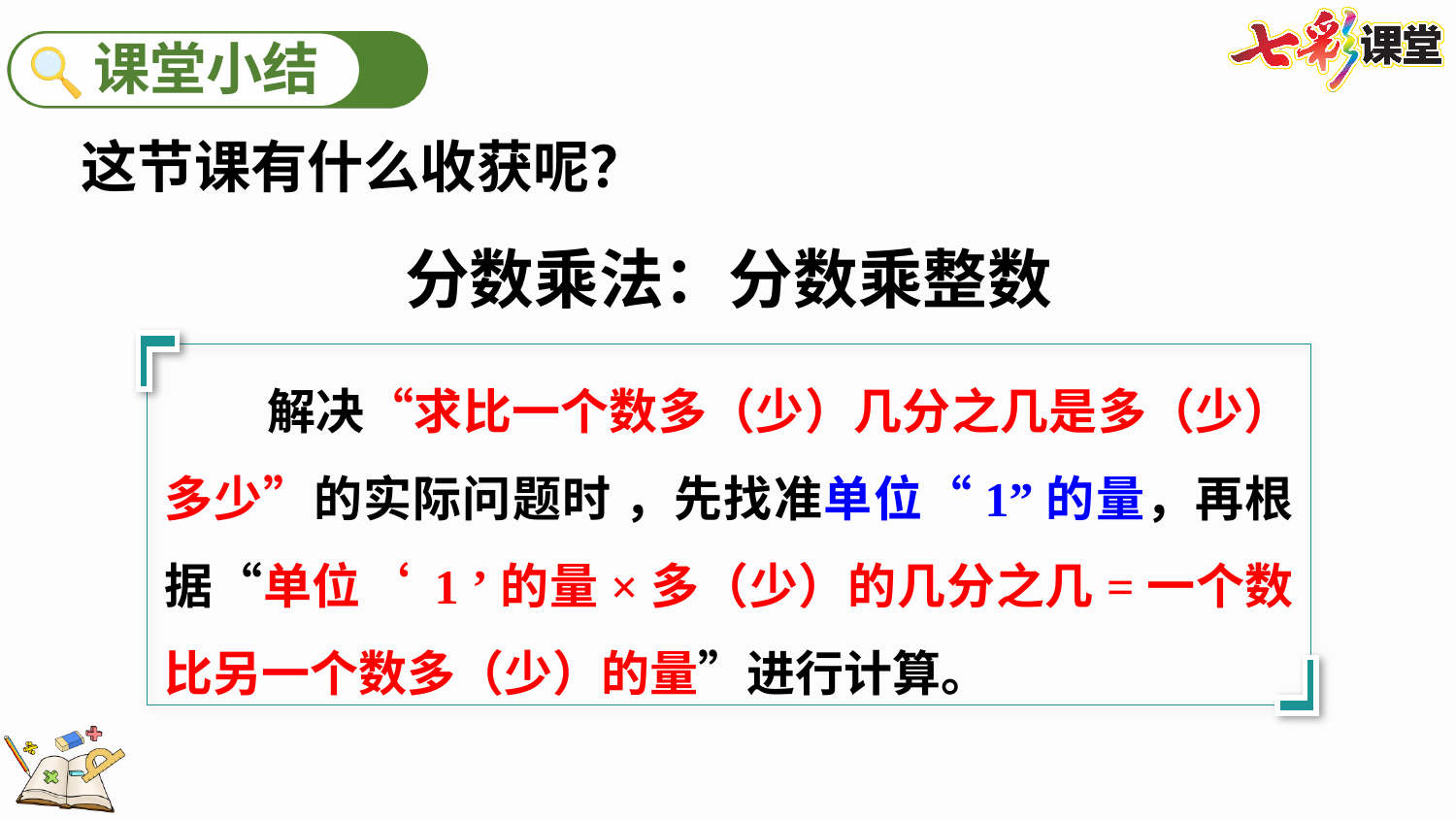

这节课有什么收获呢？
分数乘法：分数乘整数

解决“求比一个数多（少）几分之几是多（少）多少”的实际问题时 ，先找准单位“1”的量，再根据“单位‘ 1 ’的量×多（少）的几分之几=一个数比另一个数多（少）的量”进行计算。